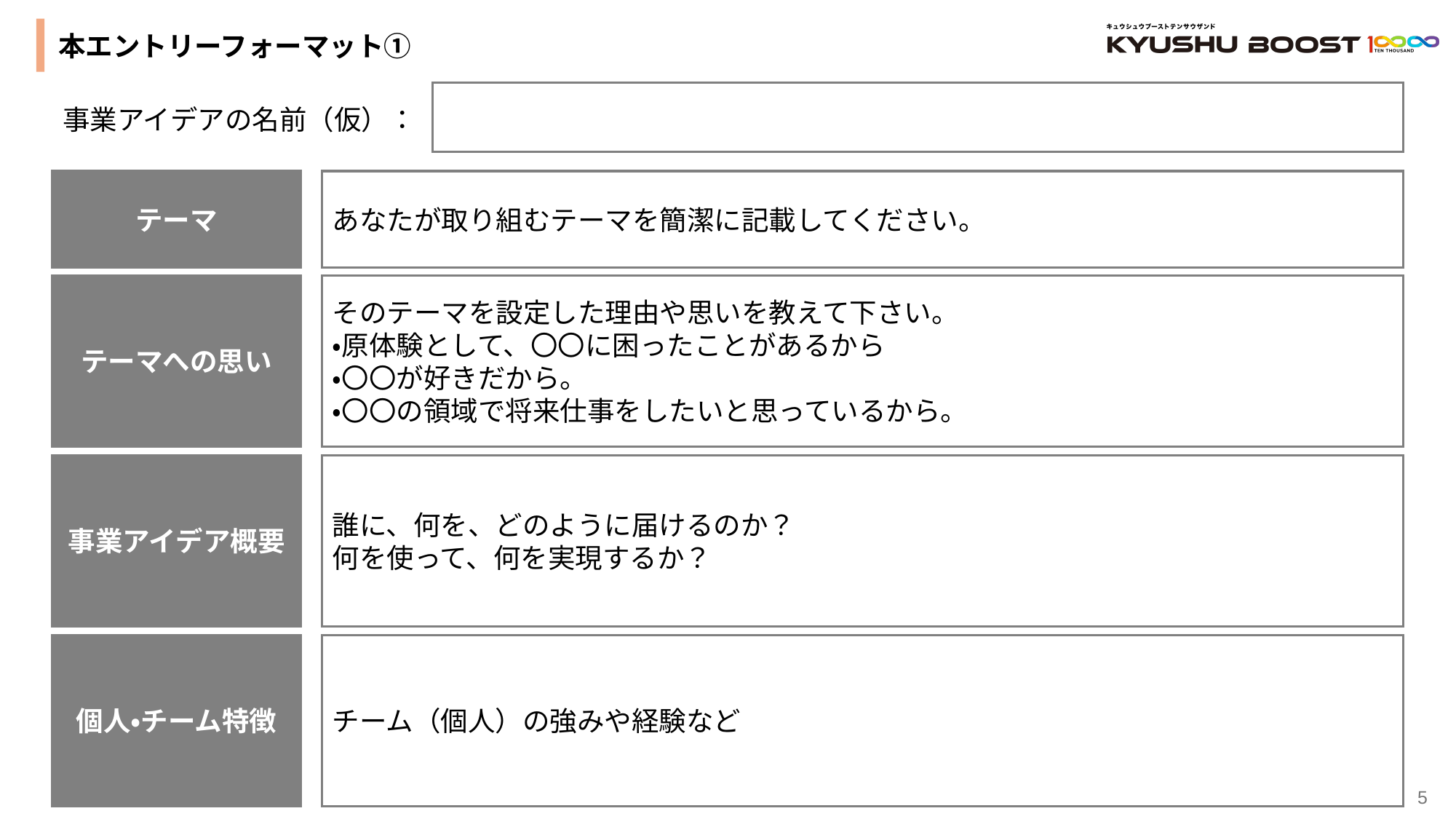

本エントリーフォーマット①

事業アイデアの名前（仮）：
テーマ
あなたが取り組むテーマを簡潔に記載してください。
テーマへの思い
そのテーマを設定した理由や思いを教えて下さい。
・原体験として、〇〇に困ったことがあるから
・〇〇が好きだから。
・〇〇の領域で将来仕事をしたいと思っているから。
事業アイデア概要
誰に、何を、どのように届けるのか？
何を使って、何を実現するか？
個人・チーム特徴
チーム（個人）の強みや経験など
5